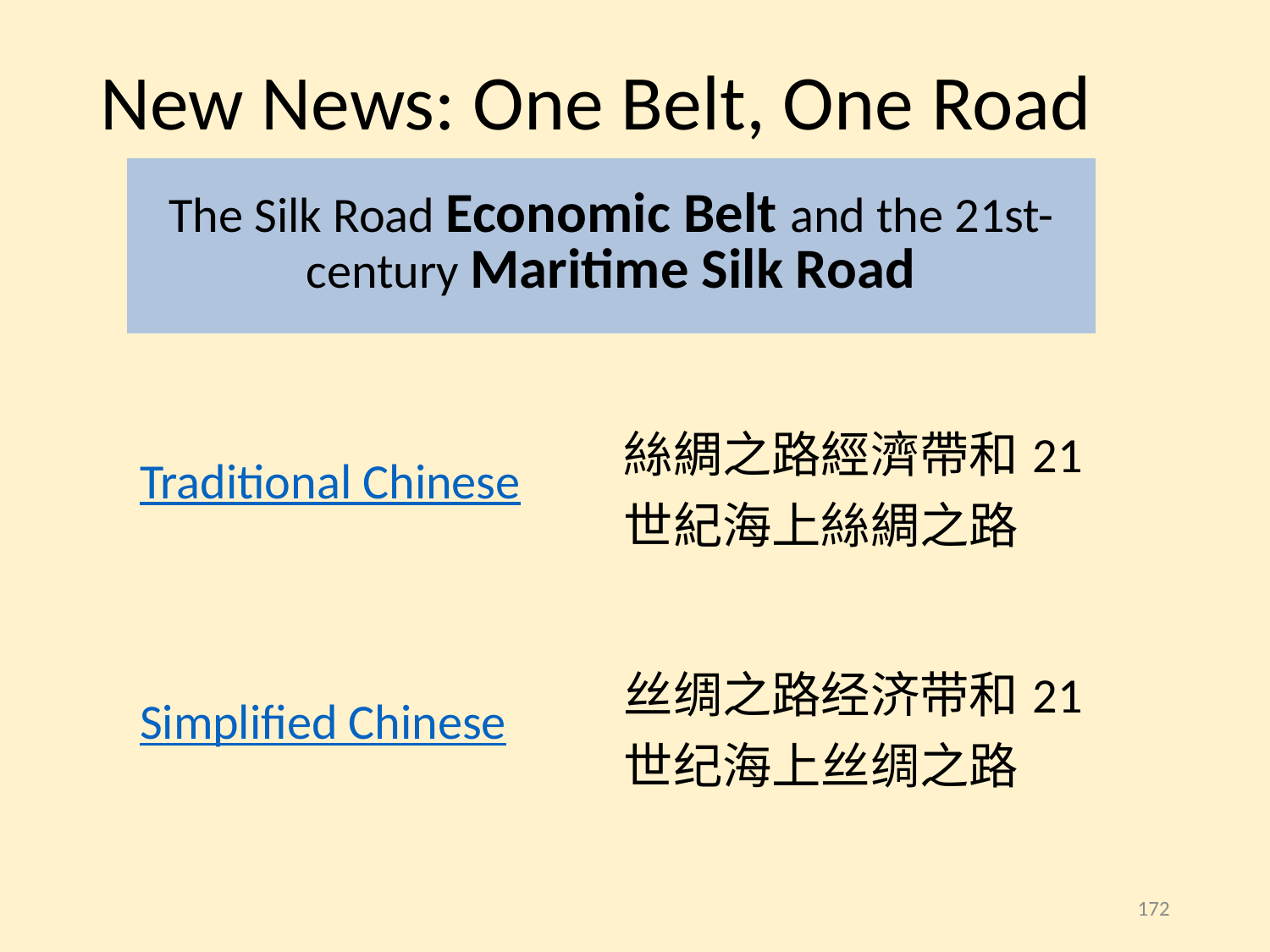

# New News: One Belt, One Road
| The Silk Road Economic Belt and the 21st-century Maritime Silk Road |  |
| --- | --- |
| Traditional Chinese | 絲綢之路經濟帶和21世紀海上絲綢之路 |
| Simplified Chinese | 丝绸之路经济带和21世纪海上丝绸之路 |
172